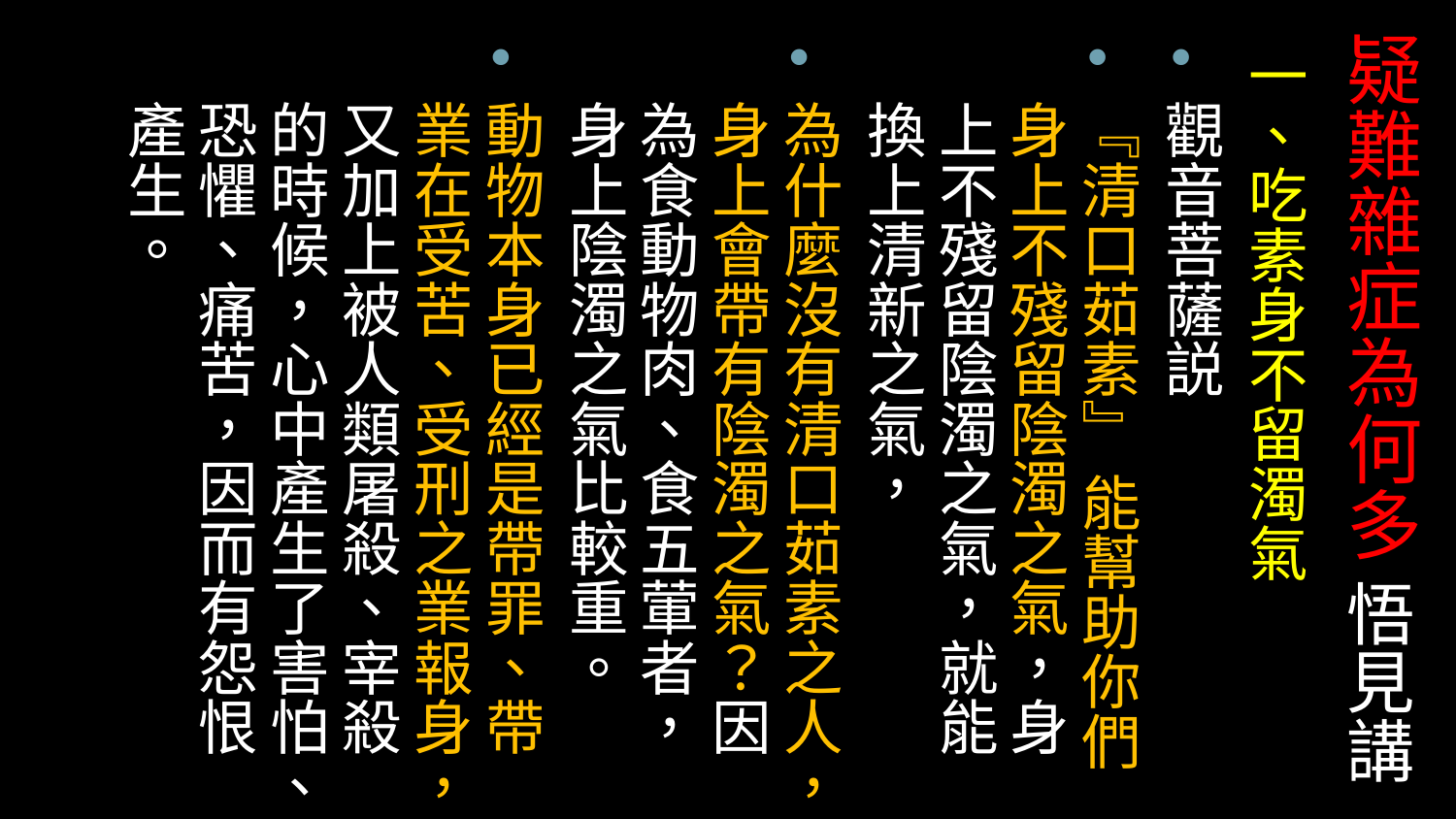

# 疑難雜症為何多 悟見講
一、吃素身不留濁氣
觀音菩薩説
『清口茹素』 能幫助你們身上不殘留陰濁之氣，身上不殘留陰濁之氣，就能換上清新之氣，
為什麼沒有清口茹素之人，身上會帶有陰濁之氣？因為食動物肉、食五葷者，身上陰濁之氣比較重。
動物本身已經是帶罪、帶業在受苦、受刑之業報身，又加上被人類屠殺、宰殺的時候，心中產生了害怕、恐懼、痛苦，因而有怨恨產生。